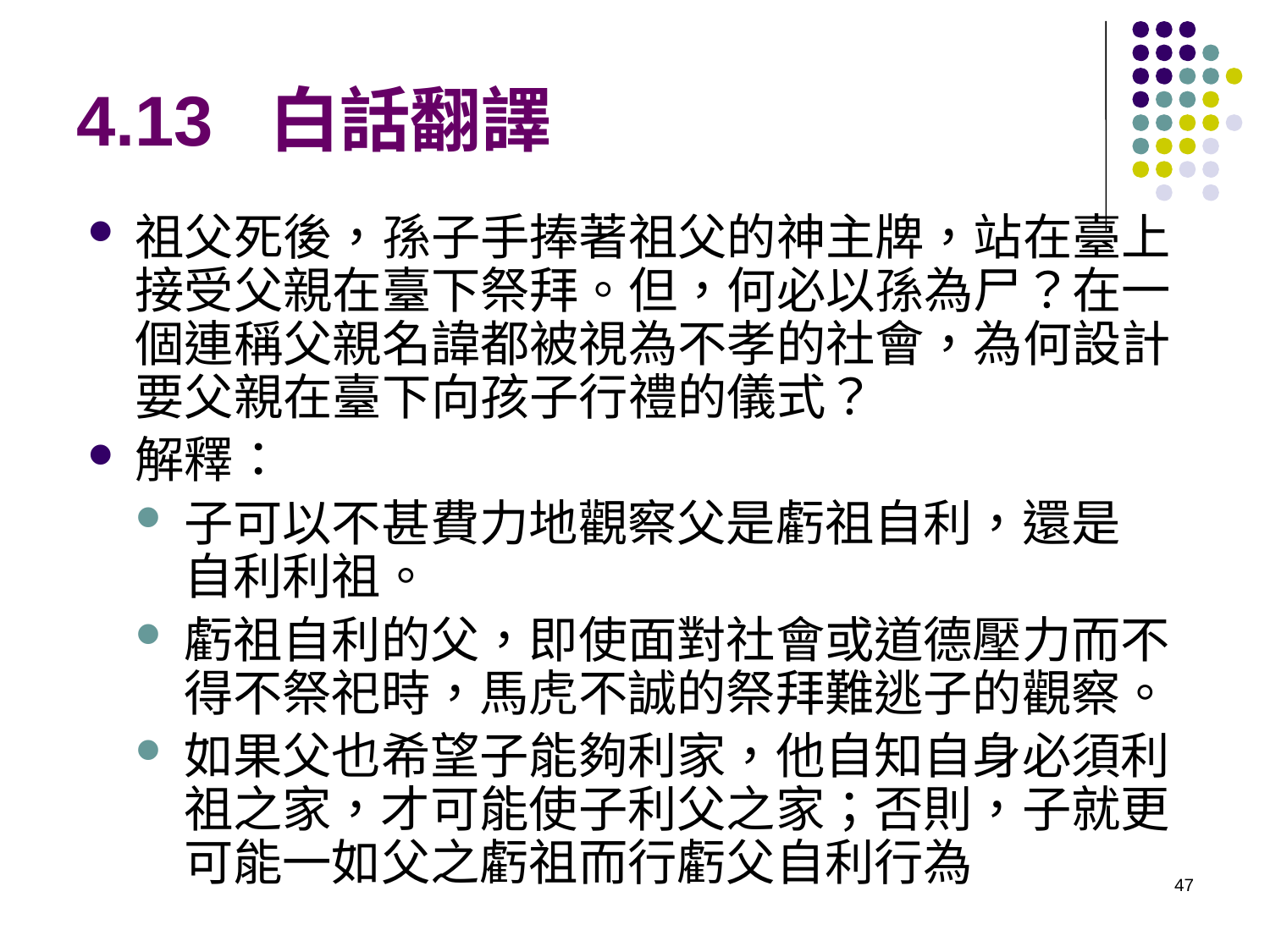

# 4.13  白話翻譯
祖父死後，孫子手捧著祖父的神主牌，站在臺上接受父親在臺下祭拜。但，何必以孫為尸？在一個連稱父親名諱都被視為不孝的社會，為何設計要父親在臺下向孩子行禮的儀式？
解釋：
子可以不甚費力地觀察父是虧祖自利，還是    自利利祖。
虧祖自利的父，即使面對社會或道德壓力而不得不祭祀時，馬虎不誠的祭拜難逃子的觀察。
如果父也希望子能夠利家，他自知自身必須利祖之家，才可能使子利父之家；否則，子就更可能一如父之虧祖而行虧父自利行為
47